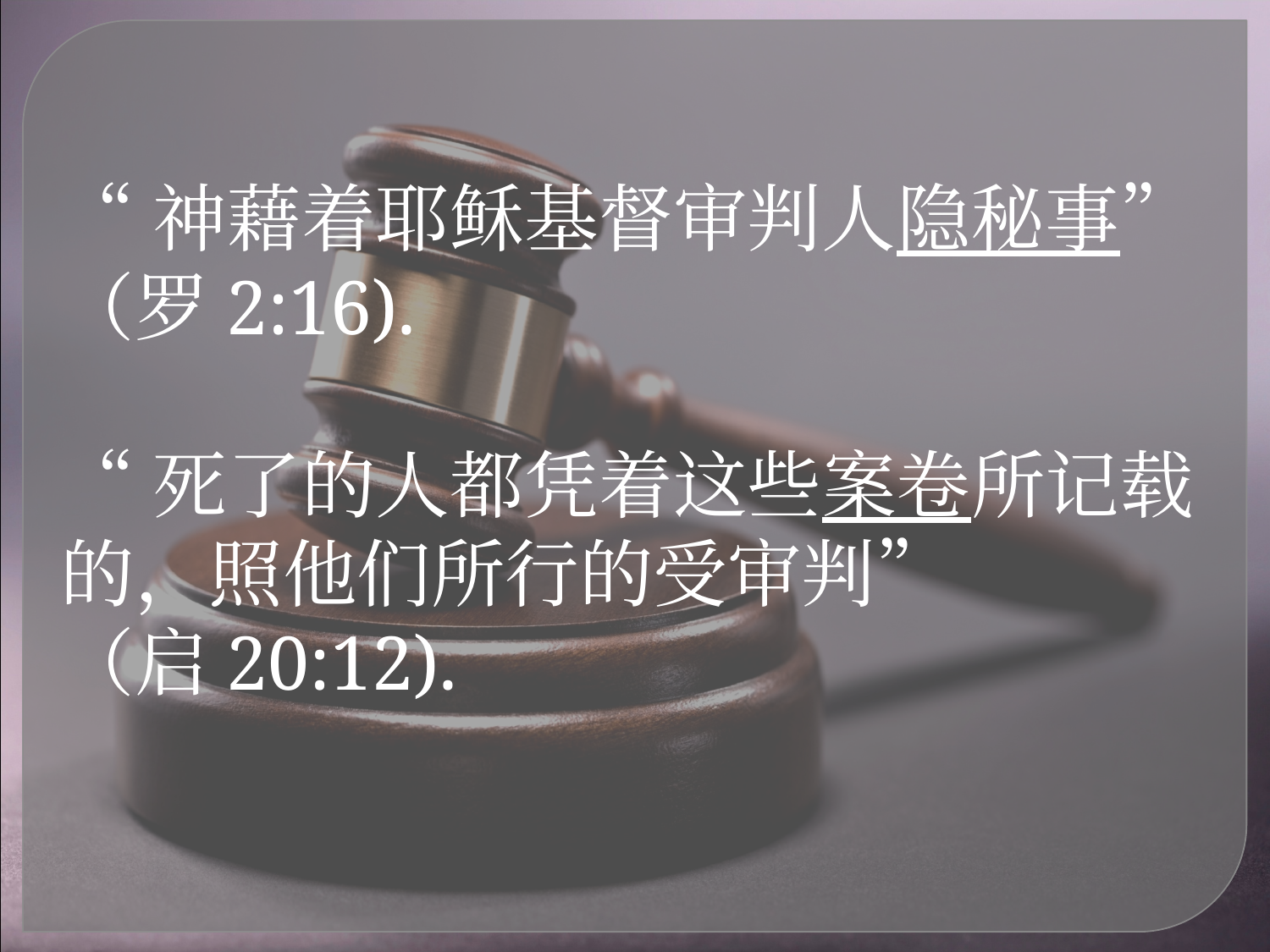

“神藉着耶稣基督审判人隐秘事” （罗2:16).

“死了的人都凭着这些案卷所记载的，照他们所行的受审判”
（启20:12).